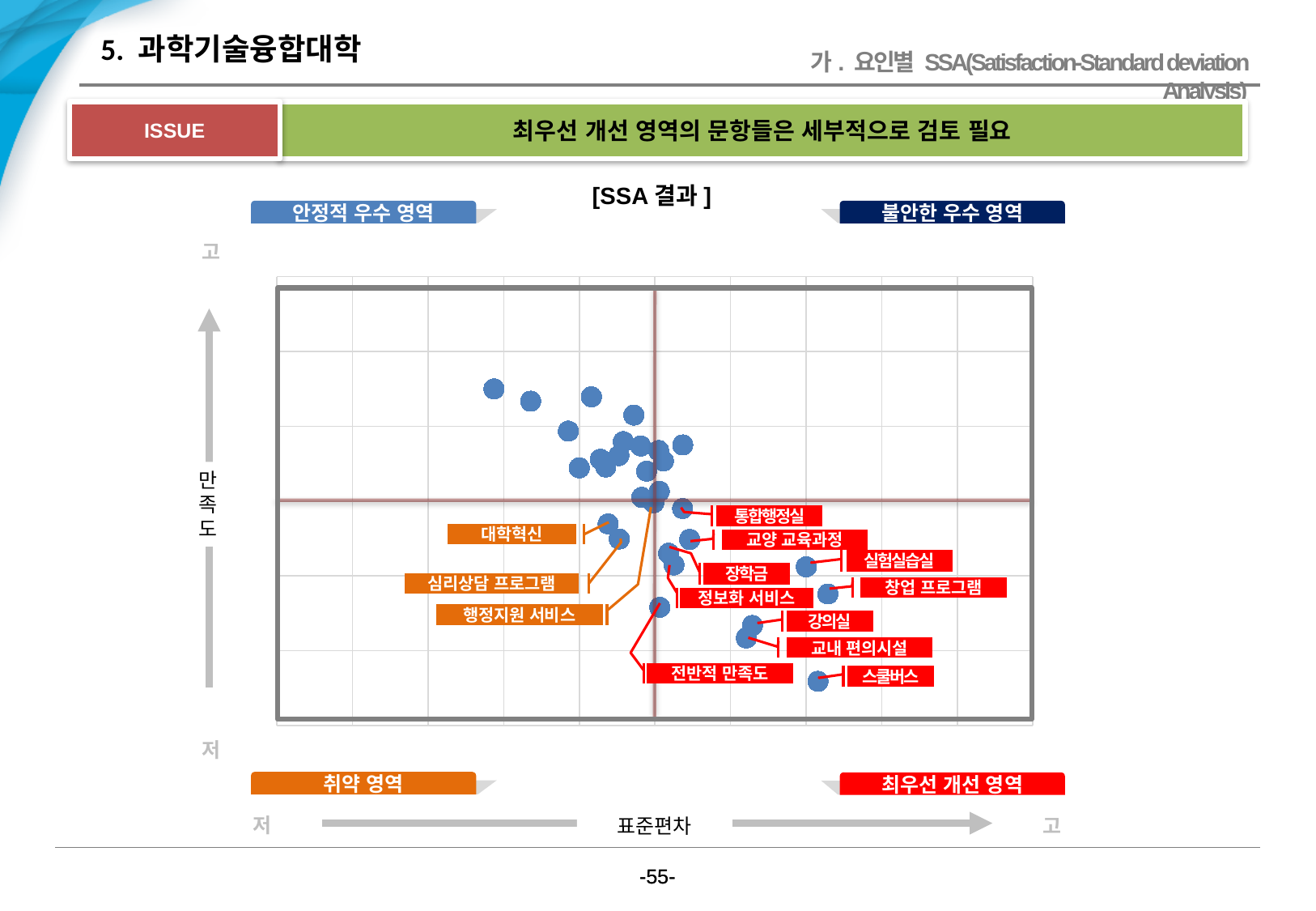

# 5. 과학기술융합대학
가. 요인별 SSA(Satisfaction-Standard deviation Analysis)
ISSUE
최우선 개선 영역의 문항들은 세부적으로 검토 필요
[SSA결과]
안정적 우수 영역

불안한 우수 영역

고

### Chart

| Category | Y 값 |
|---|---|
만
족
도
통합행정실
교양 교육과정
실험실습실
장학금
심리상담 프로그램
창업 프로그램
정보화 서비스
행정지원 서비스
강의실
교내 편의시설
전반적 만족도
스쿨버스
저
취약 영역

최우선 개선 영역

저
고
표준편차
대학혁신
-55-
-55-